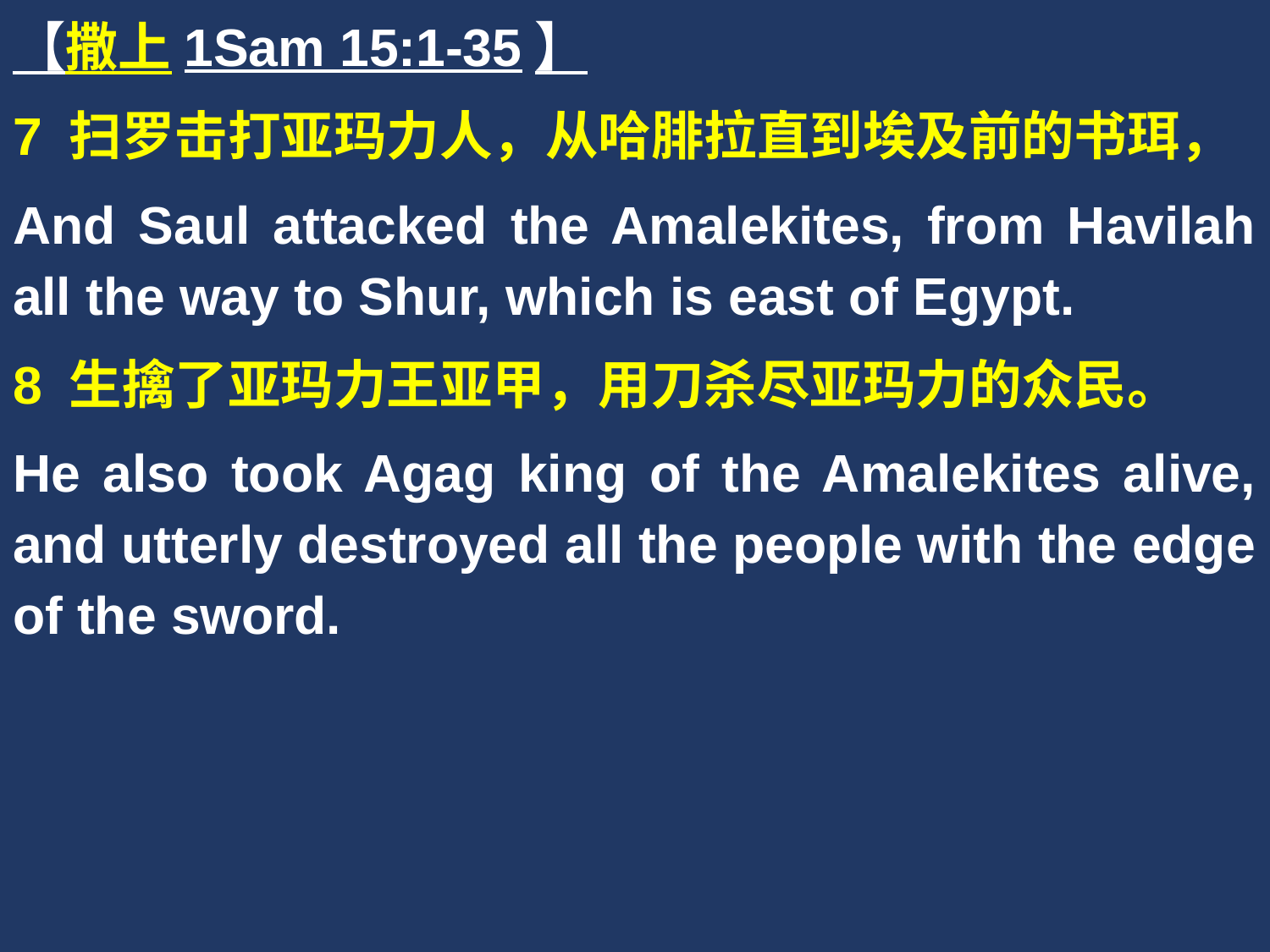

【撒上1Sam 15:1-35】
7 扫罗击打亚玛力人，从哈腓拉直到埃及前的书珥，
And Saul attacked the Amalekites, from Havilah all the way to Shur, which is east of Egypt.
8 生擒了亚玛力王亚甲，用刀杀尽亚玛力的众民。
He also took Agag king of the Amalekites alive, and utterly destroyed all the people with the edge of the sword.